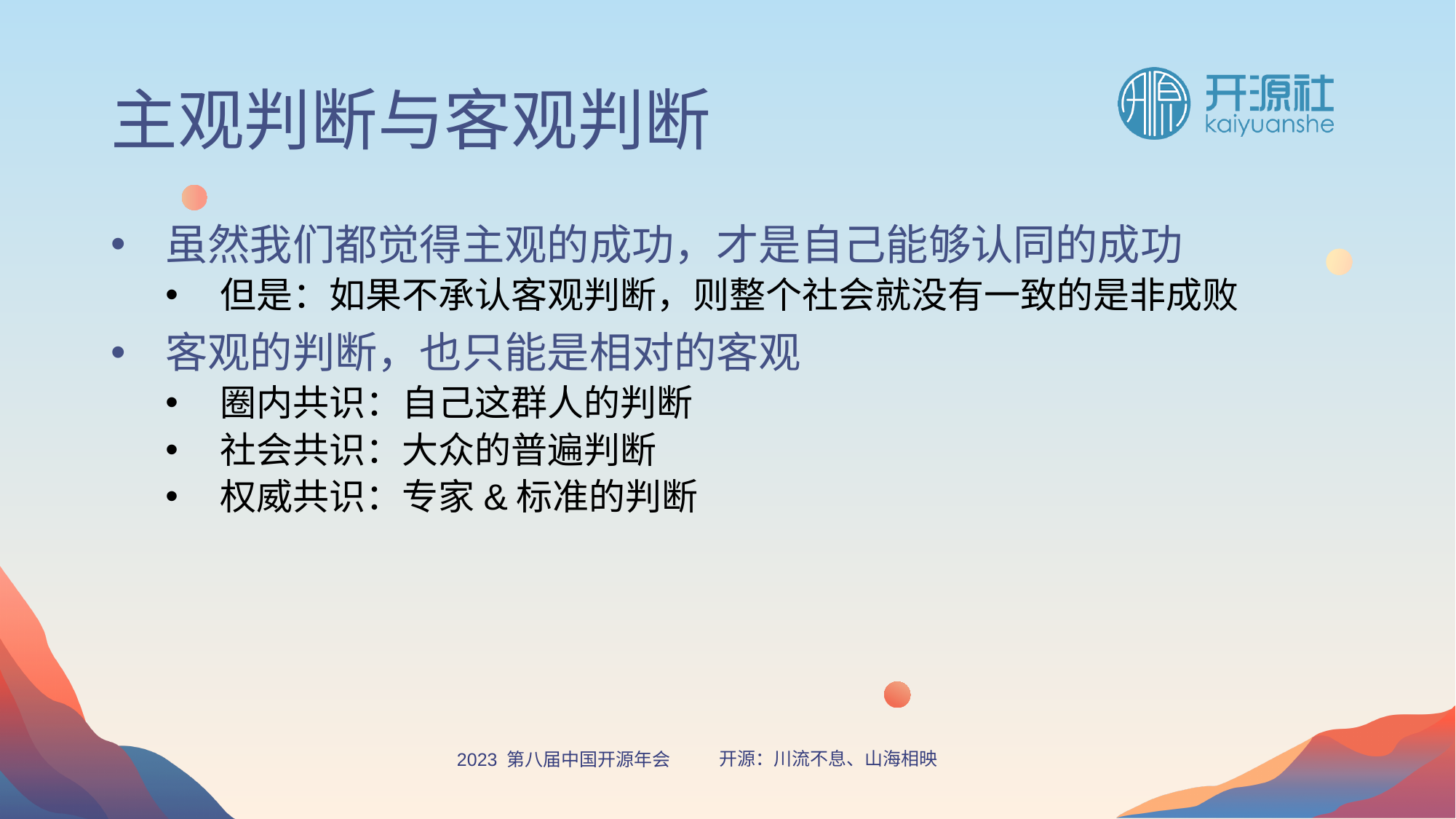

# 主观判断与客观判断
虽然我们都觉得主观的成功，才是自己能够认同的成功
但是：如果不承认客观判断，则整个社会就没有一致的是非成败
客观的判断，也只能是相对的客观
圈内共识：自己这群人的判断
社会共识：大众的普遍判断
权威共识：专家&标准的判断